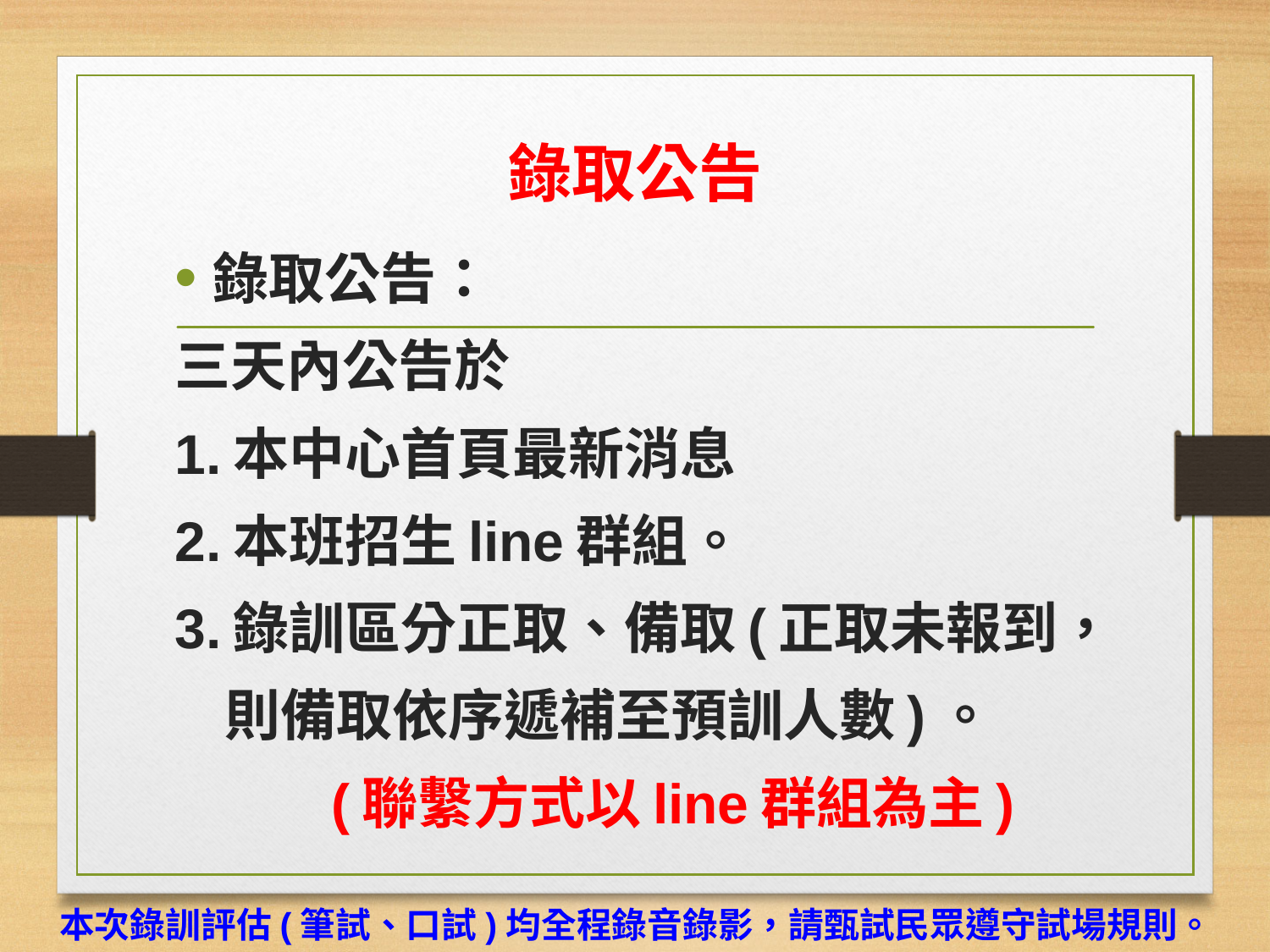

# 錄取公告
錄取公告：
三天內公告於
1.本中心首頁最新消息
2.本班招生line群組。
3.錄訓區分正取、備取(正取未報到，
   則備取依序遞補至預訓人數)。
(聯繫方式以line群組為主)
本次錄訓評估(筆試、口試)均全程錄音錄影，請甄試民眾遵守試場規則。